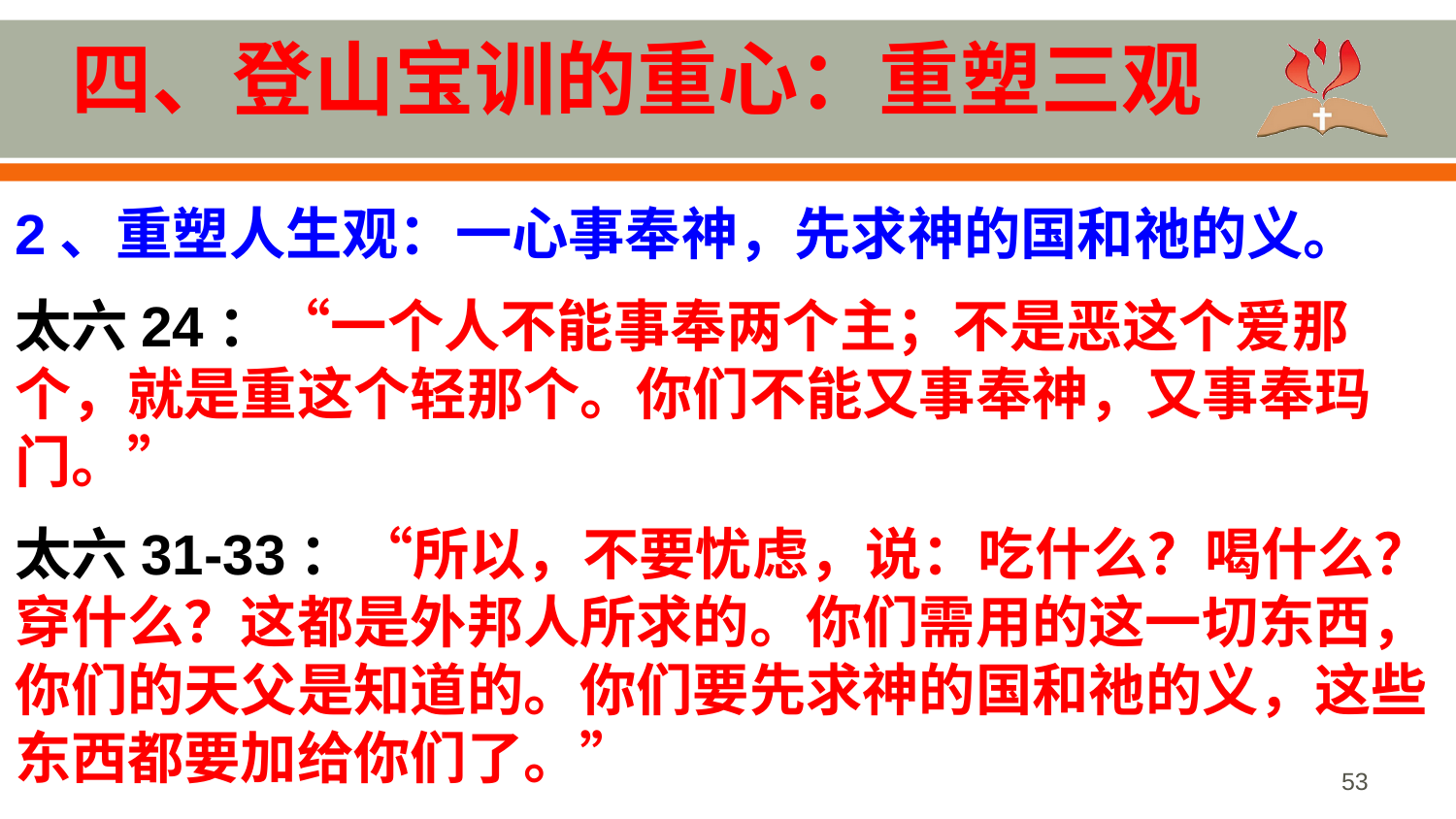

# 四、登山宝训的重心：重塑三观
2、重塑人生观：一心事奉神，先求神的国和祂的义。
太六24：“一个人不能事奉两个主；不是恶这个爱那个，就是重这个轻那个。你们不能又事奉神，又事奉玛门。”
太六31-33：“所以，不要忧虑，说：吃什么？喝什么？穿什么？这都是外邦人所求的。你们需用的这一切东西，你们的天父是知道的。你们要先求神的国和祂的义，这些东西都要加给你们了。”

53